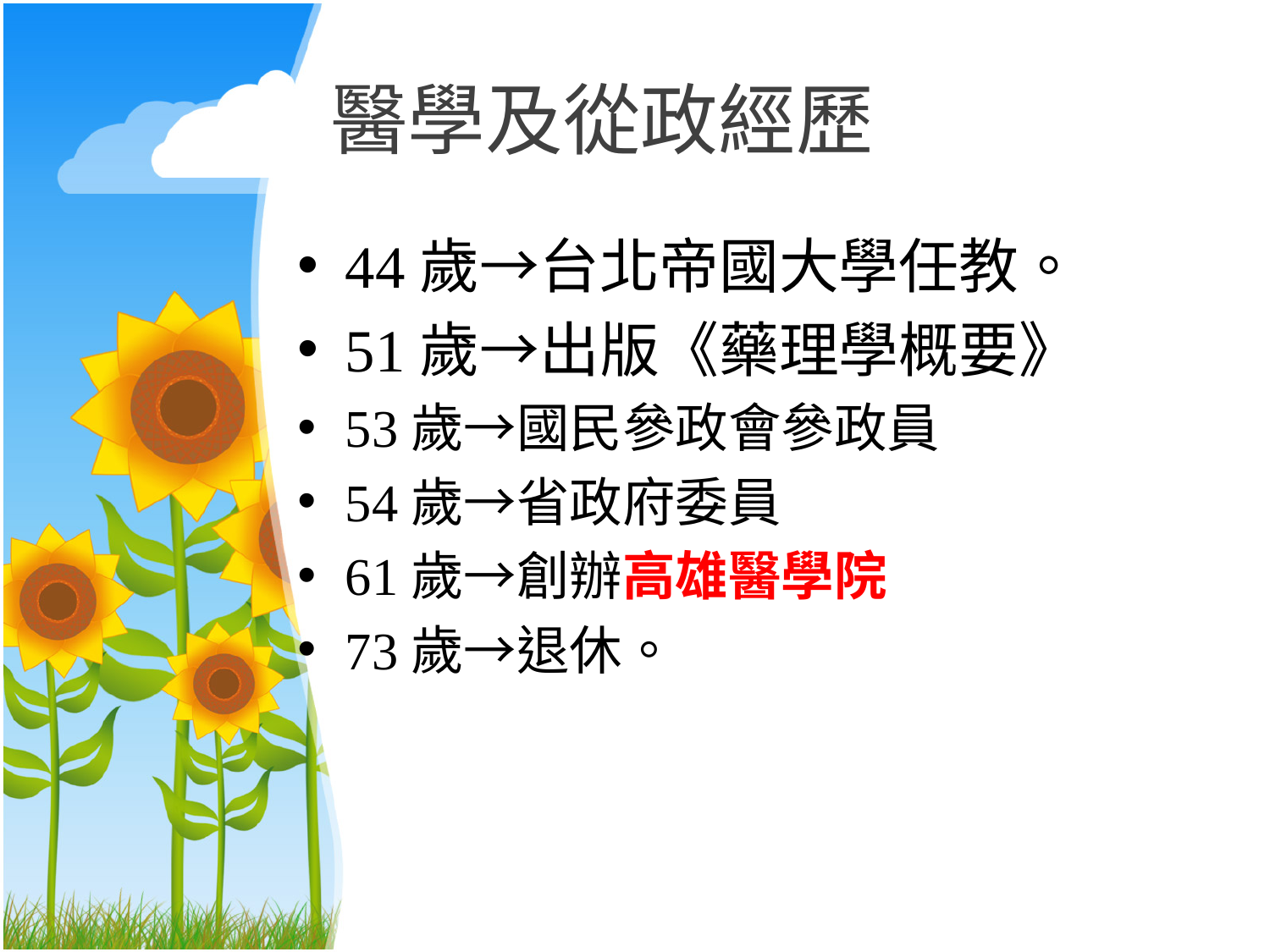

# 醫學及從政經歷
44歲→台北帝國大學任教。
51歲→出版《藥理學概要》
53歲→國民參政會參政員
54歲→省政府委員
61歲→創辦高雄醫學院
73歲→退休。